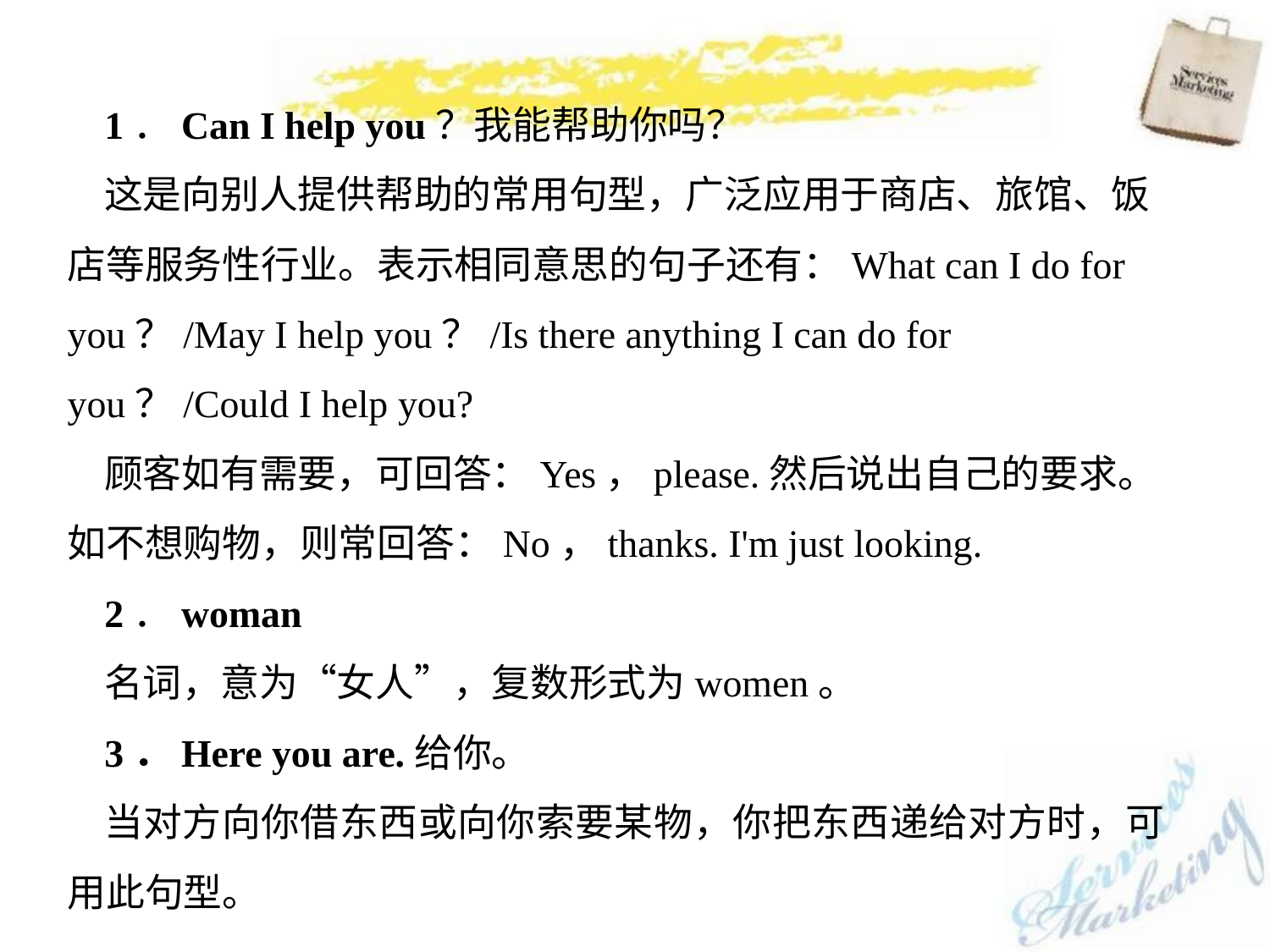

1．Can I help you？我能帮助你吗？
这是向别人提供帮助的常用句型，广泛应用于商店、旅馆、饭店等服务性行业。表示相同意思的句子还有：What can I do for you？/May I help you？/Is there anything I can do for you？/Could I help you?
顾客如有需要，可回答：Yes，please.然后说出自己的要求。如不想购物，则常回答：No，thanks. I'm just looking.
2．woman
名词，意为“女人”，复数形式为women。
3．Here you are.给你。
当对方向你借东西或向你索要某物，你把东西递给对方时，可用此句型。